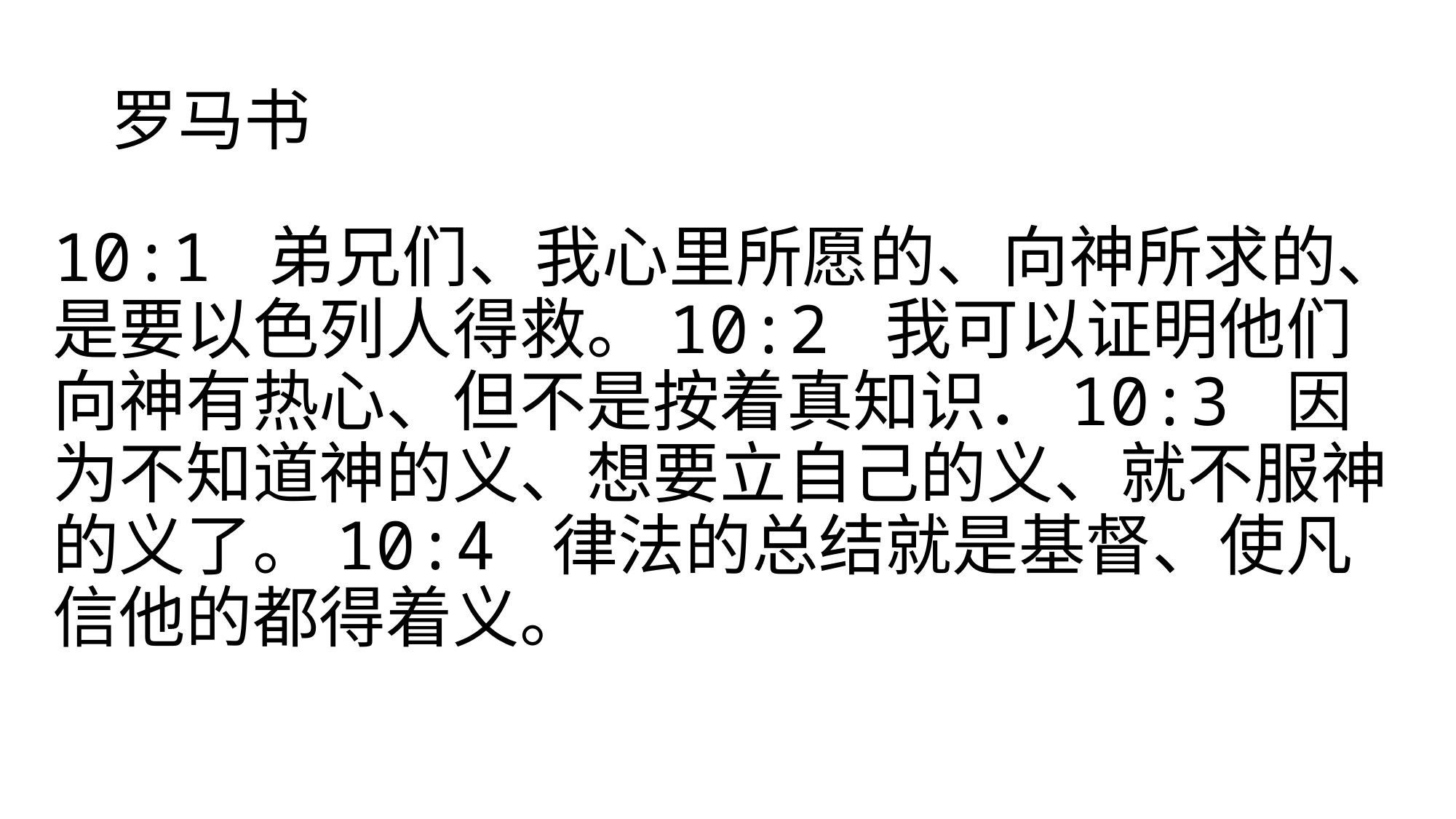

# 罗马书
10:1 弟兄们、我心里所愿的、向神所求的、是要以色列人得救。10:2 我可以证明他们向神有热心、但不是按着真知识．10:3 因为不知道神的义、想要立自己的义、就不服神的义了。10:4 律法的总结就是基督、使凡信他的都得着义。